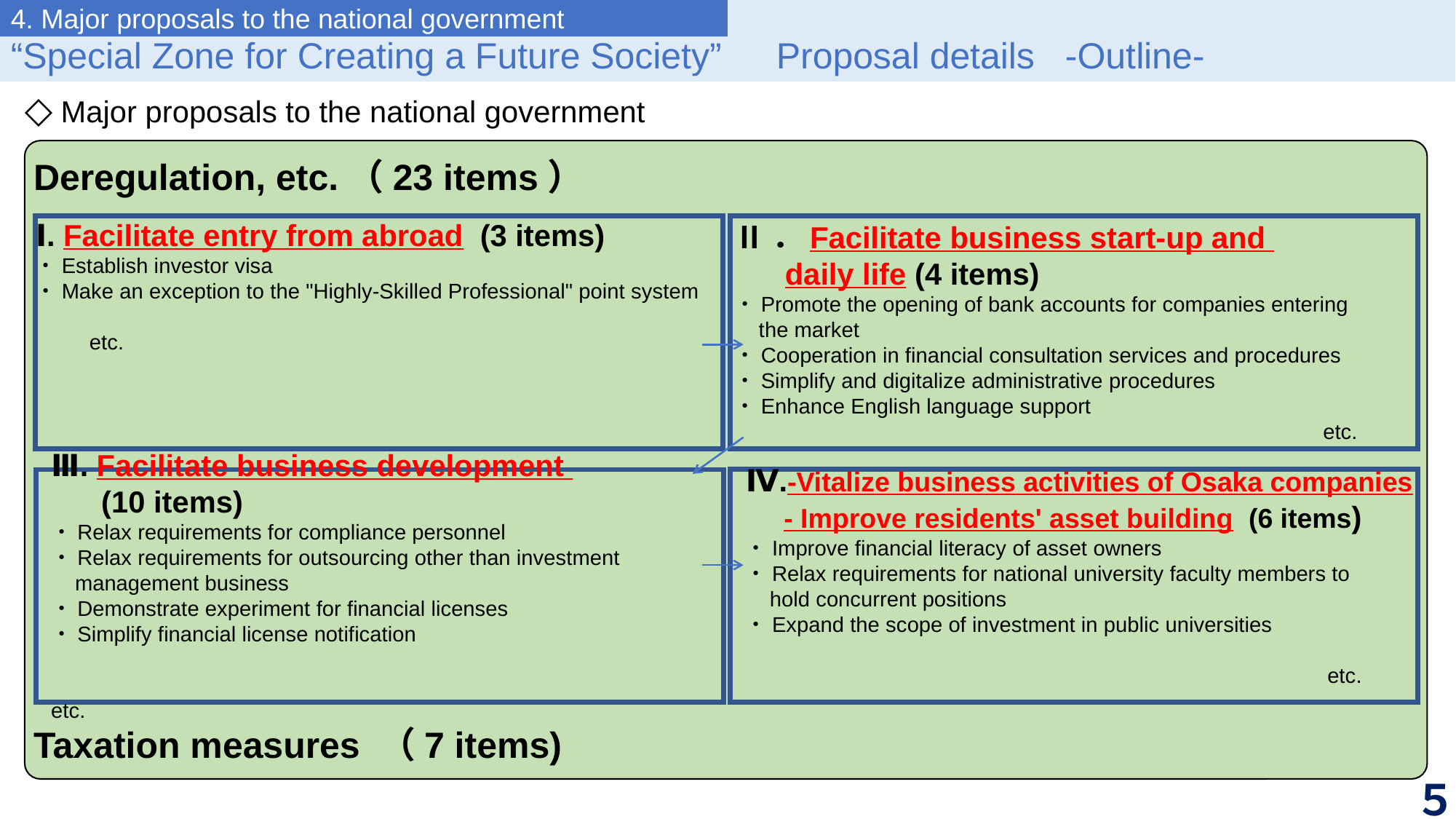

“Special Zone for Creating a Future Society”　Proposal details   -Outline-
4. Major proposals to the national government
◇ Major proposals to the national government
Deregulation, etc.（23 items）

Taxation measures （7 items)

Ⅰ. Facilitate entry from abroad  (3 items)
・Establish investor visa
・Make an exception to the "Highly-Skilled Professional" point system	  				                                etc.
Ⅱ．Facilitate business start-up and
      daily life (4 items)
・Promote the opening of bank accounts for companies entering
    the market
・Cooperation in financial consultation services and procedures
・Simplify and digitalize administrative procedures
・Enhance English language support
                                                                                                  etc.

Ⅲ. Facilitate business development
      (10 items)
・Relax requirements for compliance personnel
・Relax requirements for outsourcing other than investment
    management business
・Demonstrate experiment for financial licenses
・Simplify financial license notification
                                                                                                       etc.

Ⅳ.-Vitalize business activities of Osaka companies
     - Improve residents' asset building  (6 items)
・Improve financial literacy of asset owners
・Relax requirements for national university faculty members to
    hold concurrent positions
・Expand the scope of investment in public universities
					      etc.
５